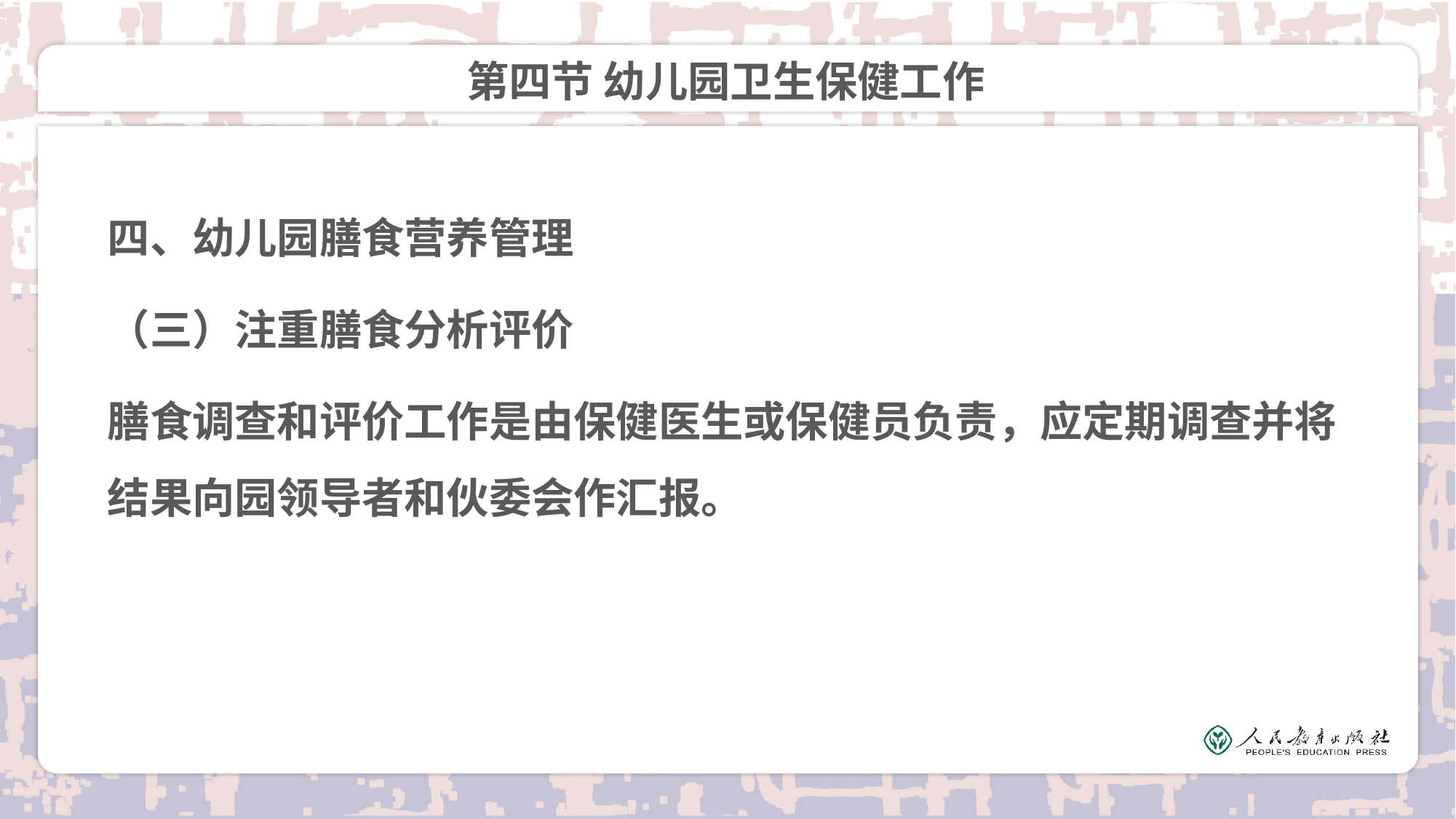

# 第四节 幼儿园卫生保健工作
四、幼儿园膳食营养管理
（三）注重膳食分析评价
膳食调查和评价工作是由保健医生或保健员负责，应定期调查并将结果向园领导者和伙委会作汇报。